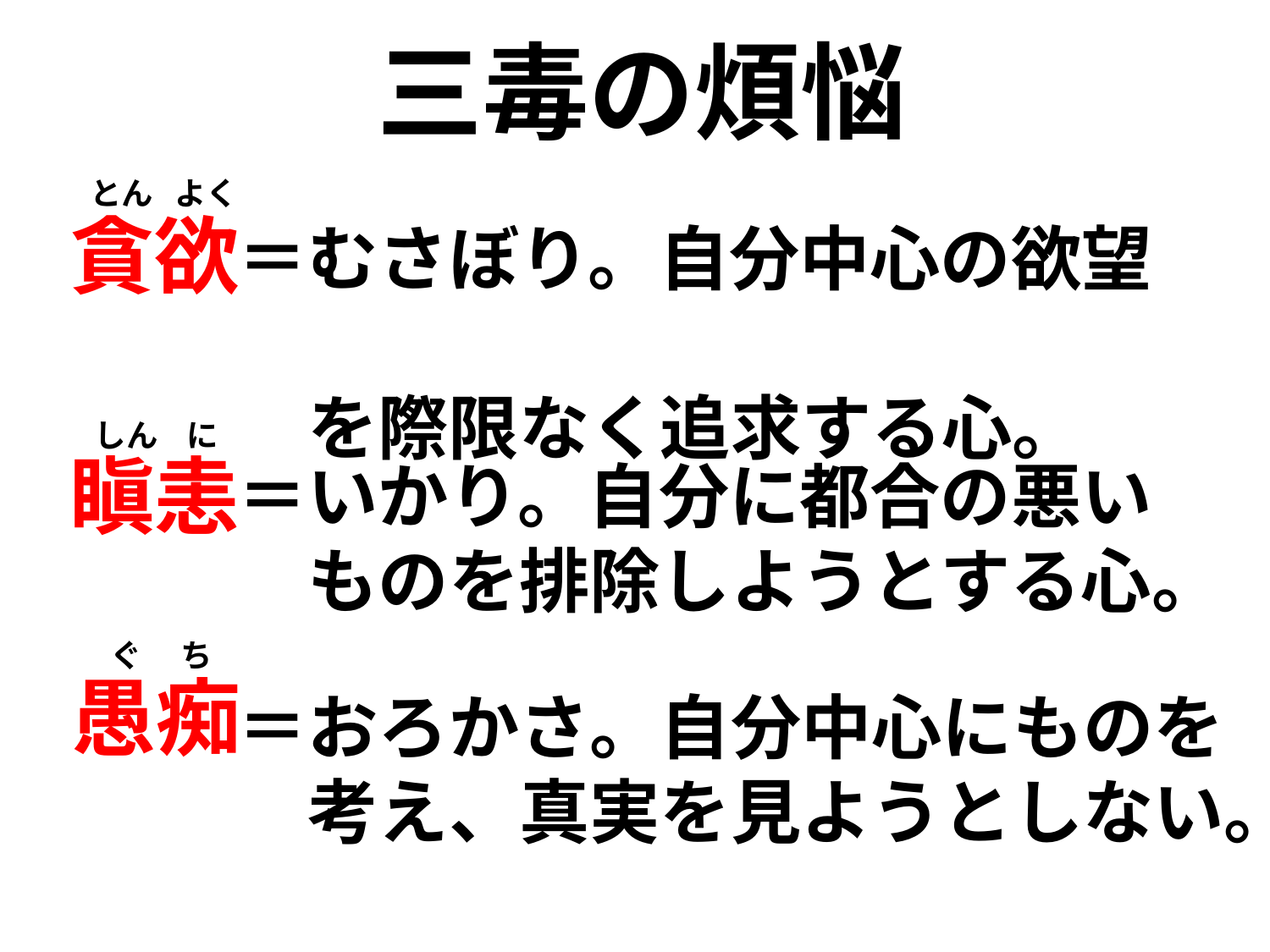

三毒の煩悩
 とん   よく貪欲
＝むさぼり。自分中心の欲望
　を際限なく追求する心。
  しん    に瞋恚
＝いかり。自分に都合の悪い
　ものを排除しようとする心。
   ぐ　 ち
愚痴
＝おろかさ。自分中心にものを
　考え、真実を見ようとしない。